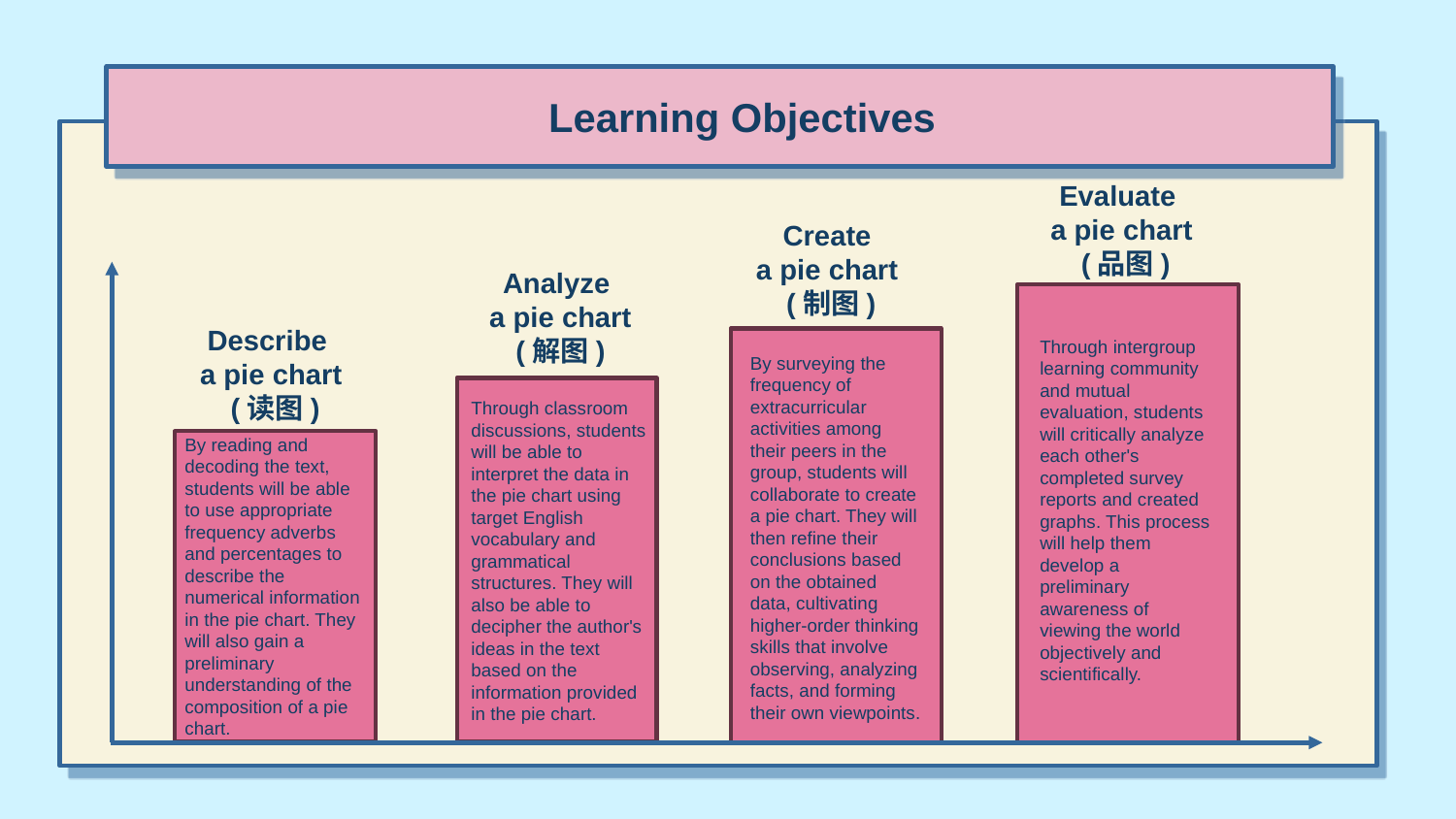

Learning Objectives
Evaluate
a pie chart
 (品图)
Create
a pie chart
(制图)
Analyze
a pie chart
(解图)

Through intergroup learning community and mutual evaluation, students will critically analyze each other's completed survey reports and created graphs. This process will help them develop a preliminary awareness of viewing the world objectively and scientifically.
Describe
a pie chart
 (读图)

By surveying the frequency of extracurricular activities among their peers in the group, students will collaborate to create a pie chart. They will then refine their conclusions based on the obtained data, cultivating higher-order thinking skills that involve observing, analyzing facts, and forming their own viewpoints.

Through classroom discussions, students will be able to interpret the data in the pie chart using target English vocabulary and grammatical structures. They will also be able to decipher the author's ideas in the text based on the information provided in the pie chart.
By reading and decoding the text, students will be able to use appropriate frequency adverbs and percentages to describe the numerical information in the pie chart. They will also gain a preliminary understanding of the composition of a pie chart.